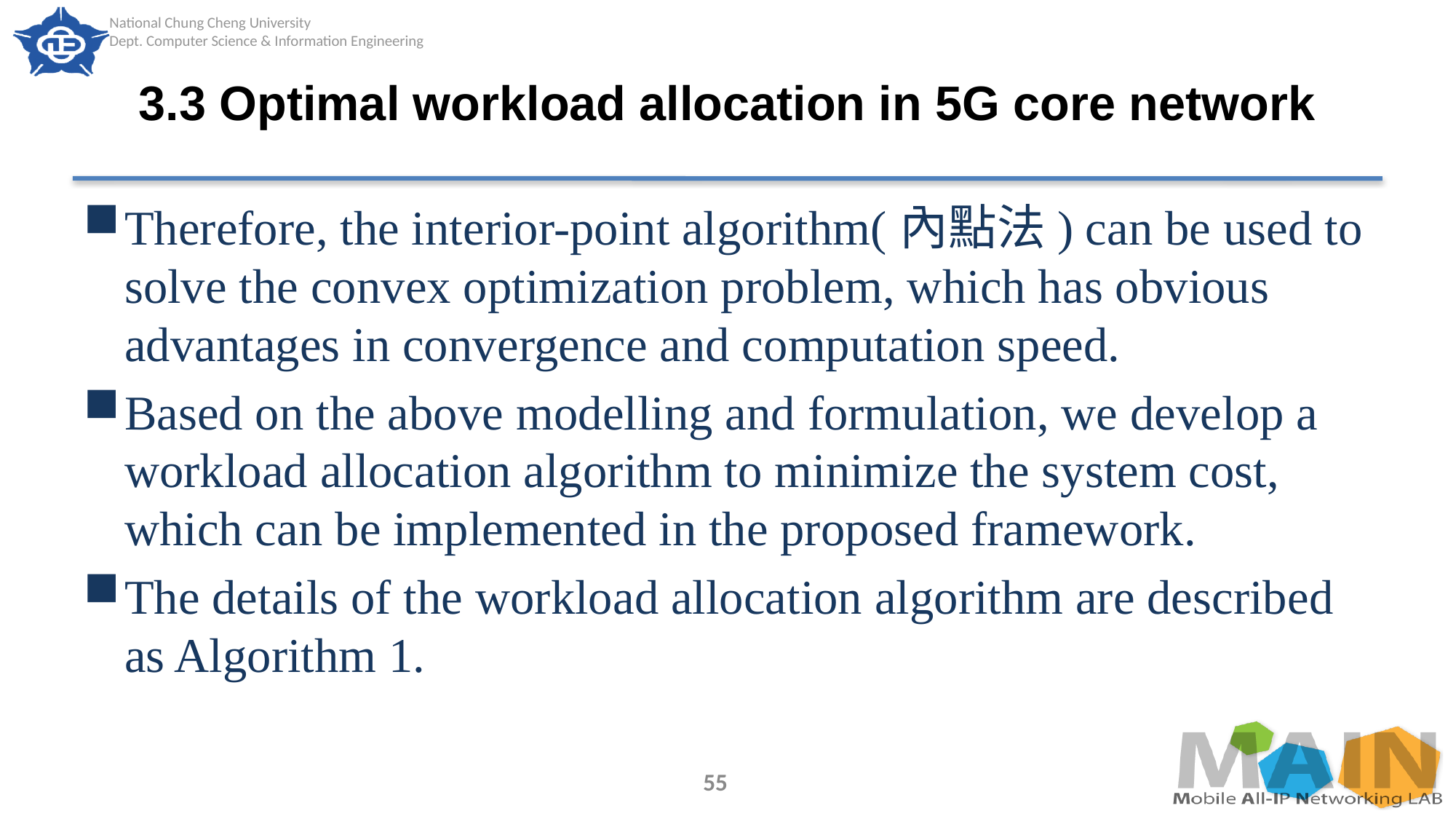

# 3.3 Optimal workload allocation in 5G core network
Therefore, the interior-point algorithm(內點法) can be used to solve the convex optimization problem, which has obvious advantages in convergence and computation speed.
Based on the above modelling and formulation, we develop a workload allocation algorithm to minimize the system cost, which can be implemented in the proposed framework.
The details of the workload allocation algorithm are described as Algorithm 1.
55